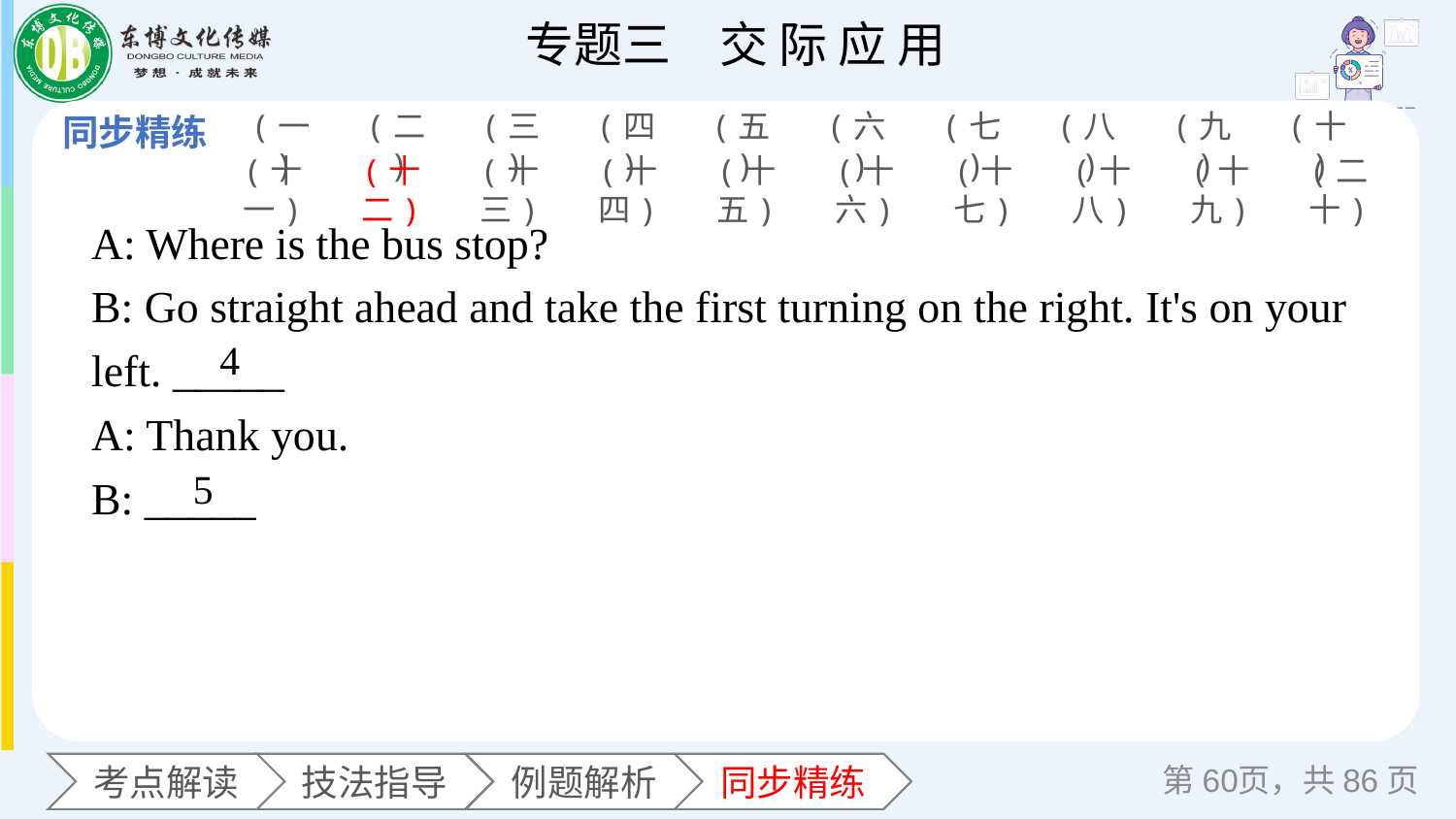

(一)
(二)
(三)
(四)
(五)
(六)
(七)
(八)
(九)
(十)
(十一)
(十二)
(十三)
(十四)
(十五)
(十六)
(十七)
(十八)
(十九)
(二十)
A: Where is the bus stop?
B: Go straight ahead and take the first turning on the right. It's on your left. _____
A: Thank you.
B: _____
4
5
第60页，共86页